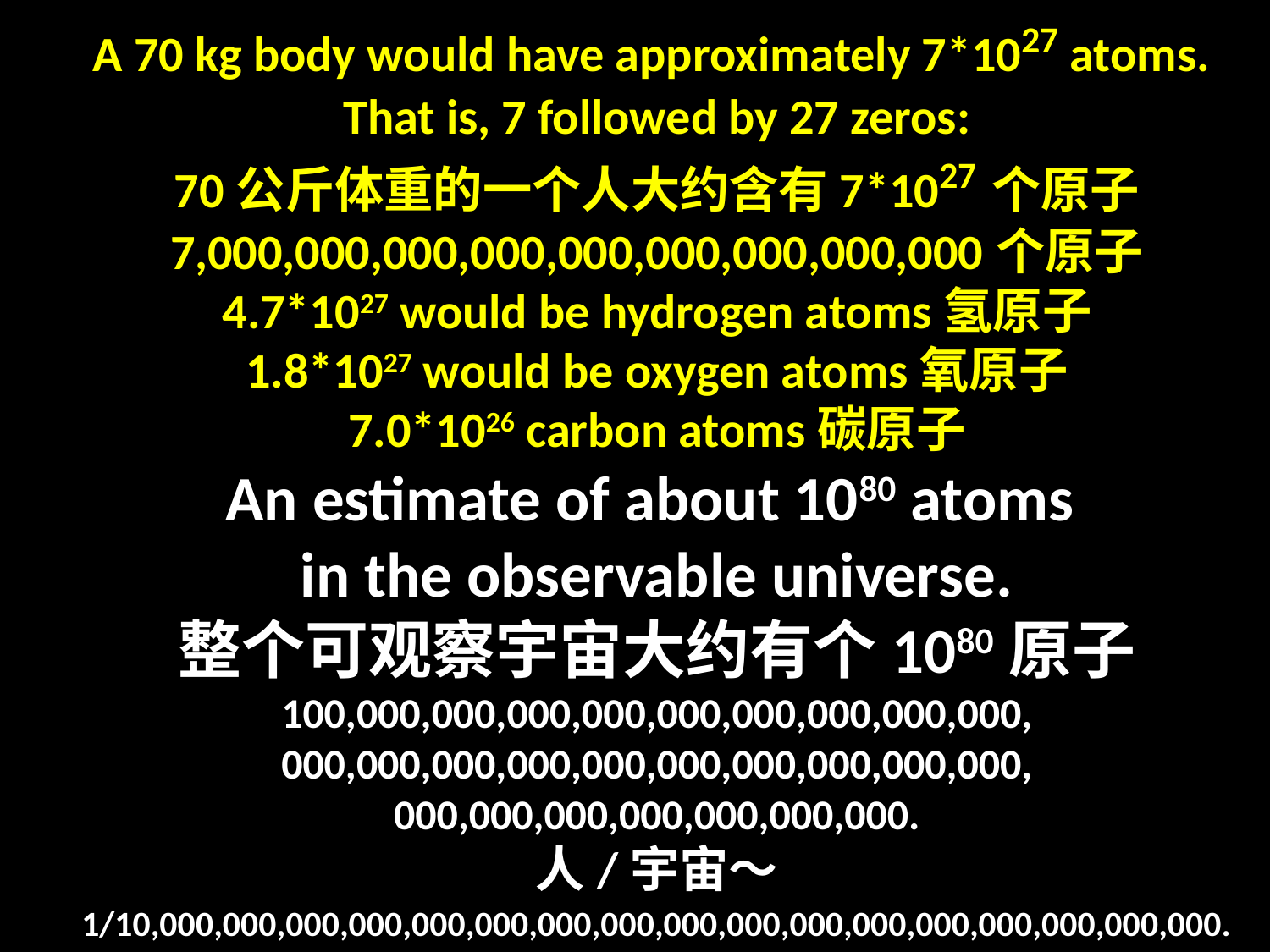

A 70 kg body would have approximately 7*1027 atoms.
That is, 7 followed by 27 zeros:
70公斤体重的一个人大约含有7*1027个原子
7,000,000,000,000,000,000,000,000,000个原子
4.7*1027 would be hydrogen atoms氢原子
1.8*1027 would be oxygen atoms氧原子
7.0*1026 carbon atoms碳原子
An estimate of about 1080 atoms
in the observable universe.
整个可观察宇宙大约有个1080原子
100,000,000,000,000,000,000,000,000,000,
000,000,000,000,000,000,000,000,000,000,
000,000,000,000,000,000,000.
人/宇宙～

1/10,000,000,000,000,000,000,000,000,000,000,000,000,000,000,000,000,000.